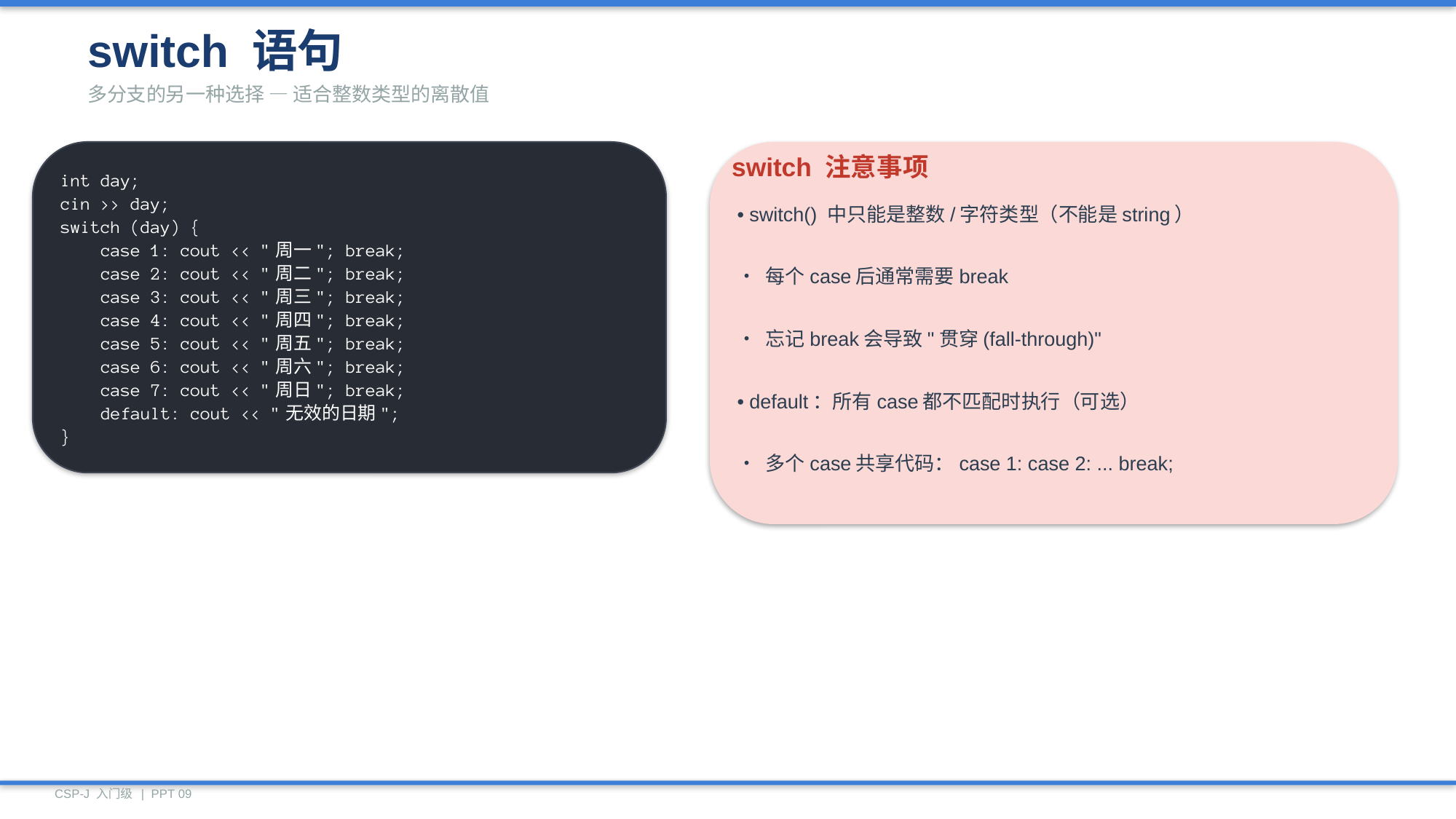

switch 语句
多分支的另一种选择 — 适合整数类型的离散值
int day;
cin >> day;
switch (day) {
    case 1: cout << "周一"; break;
    case 2: cout << "周二"; break;
    case 3: cout << "周三"; break;
    case 4: cout << "周四"; break;
    case 5: cout << "周五"; break;
    case 6: cout << "周六"; break;
    case 7: cout << "周日"; break;
    default: cout << "无效的日期";
}

switch 注意事项
• switch() 中只能是整数/字符类型（不能是string）
• 每个case后通常需要break
• 忘记break会导致"贯穿(fall-through)"
• default：所有case都不匹配时执行（可选）
• 多个case共享代码：case 1: case 2: ... break;

CSP-J 入门级  |  PPT 09